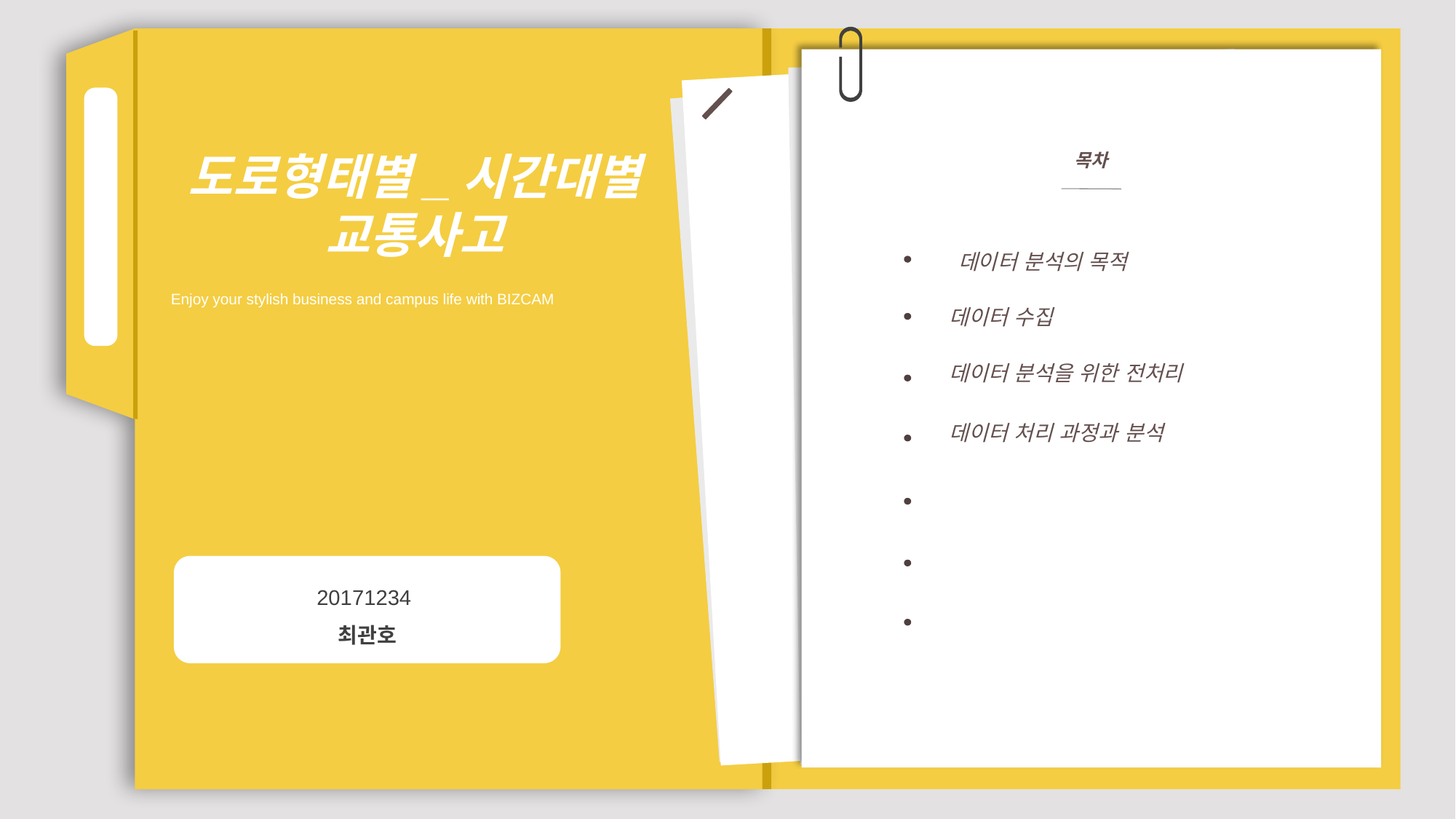

도로형태별_시간대별 교통사고

Enjoy your stylish business and campus life with BIZCAM
목차

데이터 분석의 목적

데이터 수집

데이터 분석을 위한 전처리

데이터 처리 과정과 분석

20171234
최관호